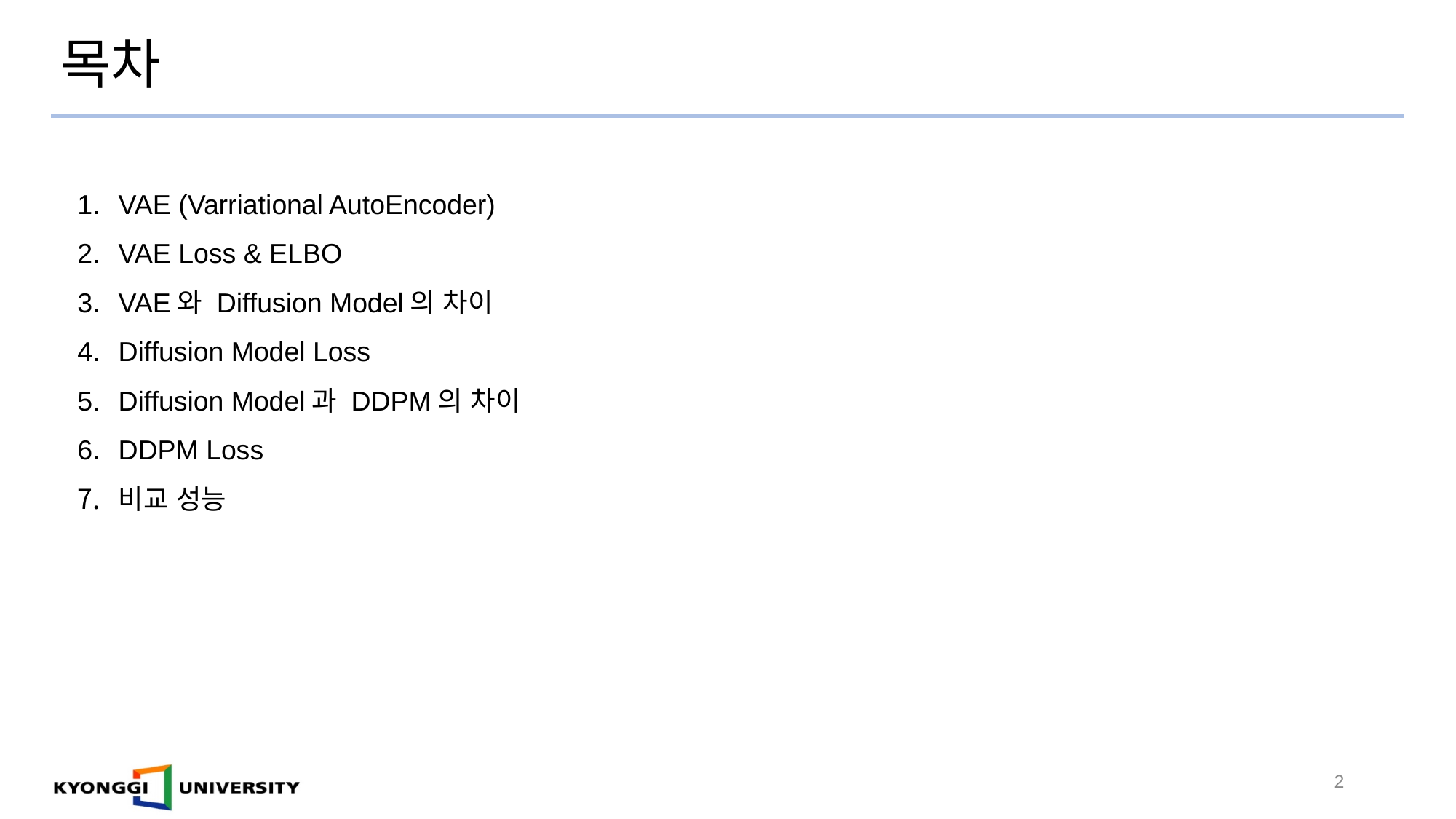

# 목차
VAE (Varriational AutoEncoder)
VAE Loss & ELBO
VAE와 Diffusion Model의 차이
Diffusion Model Loss
Diffusion Model과 DDPM의 차이
DDPM Loss
비교 성능
2